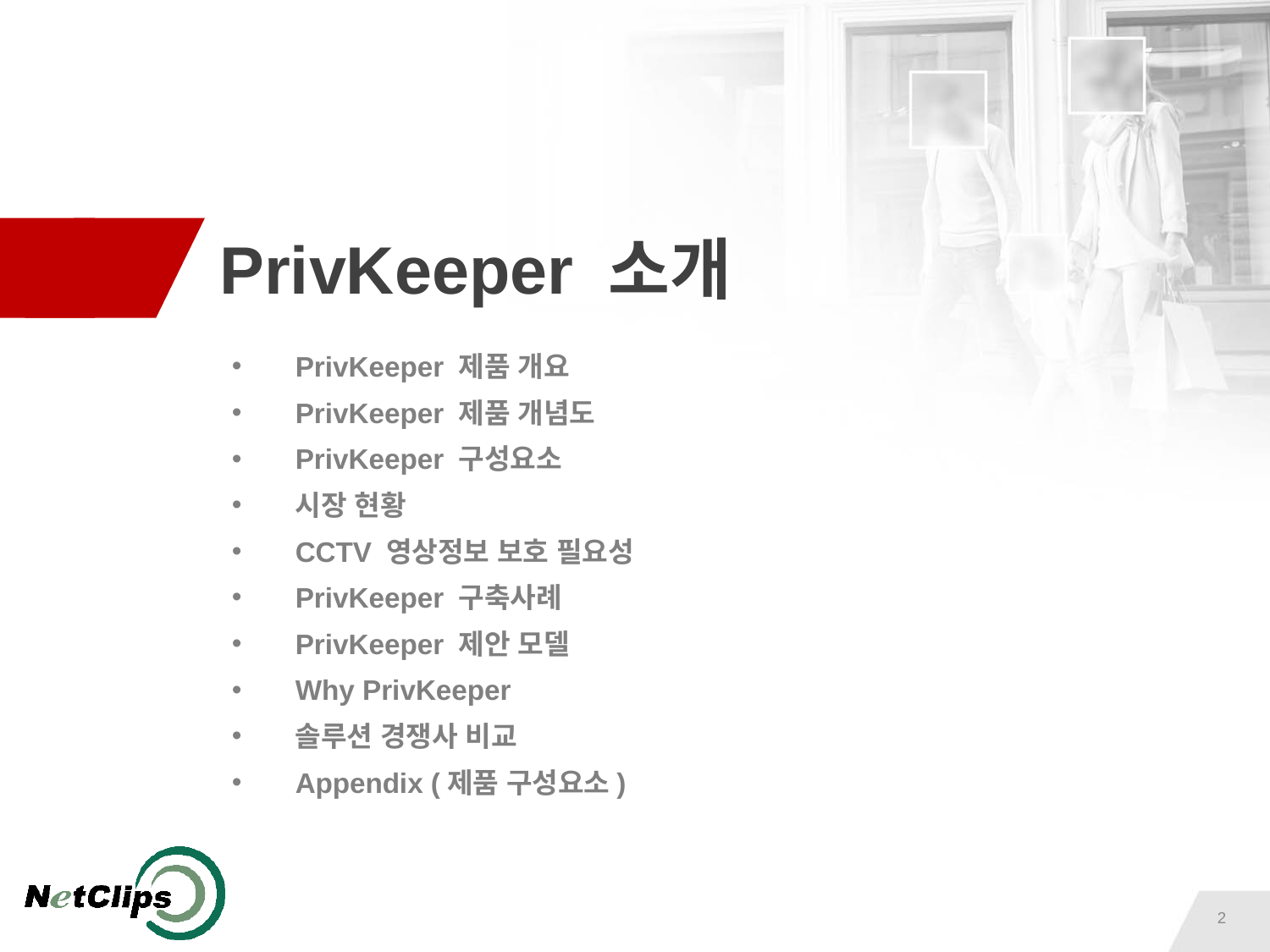

# PrivKeeper 소개

PrivKeeper 제품 개요
PrivKeeper 제품 개념도
PrivKeeper 구성요소
시장 현황
CCTV 영상정보 보호 필요성
PrivKeeper 구축사례
PrivKeeper 제안 모델
Why PrivKeeper
솔루션 경쟁사 비교
Appendix (제품 구성요소)
2